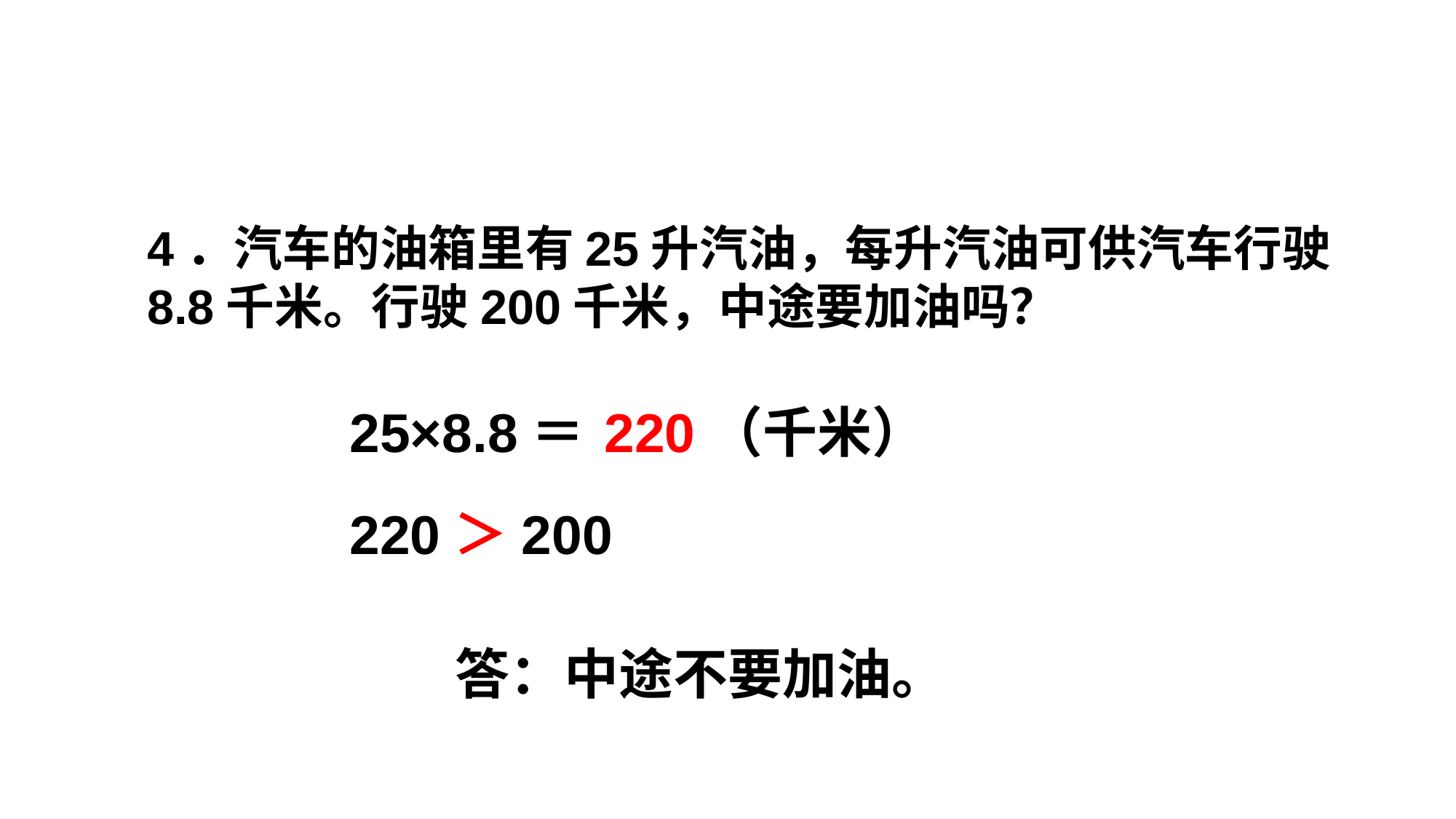

4．汽车的油箱里有25升汽油，每升汽油可供汽车行驶
8.8千米。行驶200千米，中途要加油吗？
25×8.8＝
220（千米）
220＞200
答：中途不要加油。